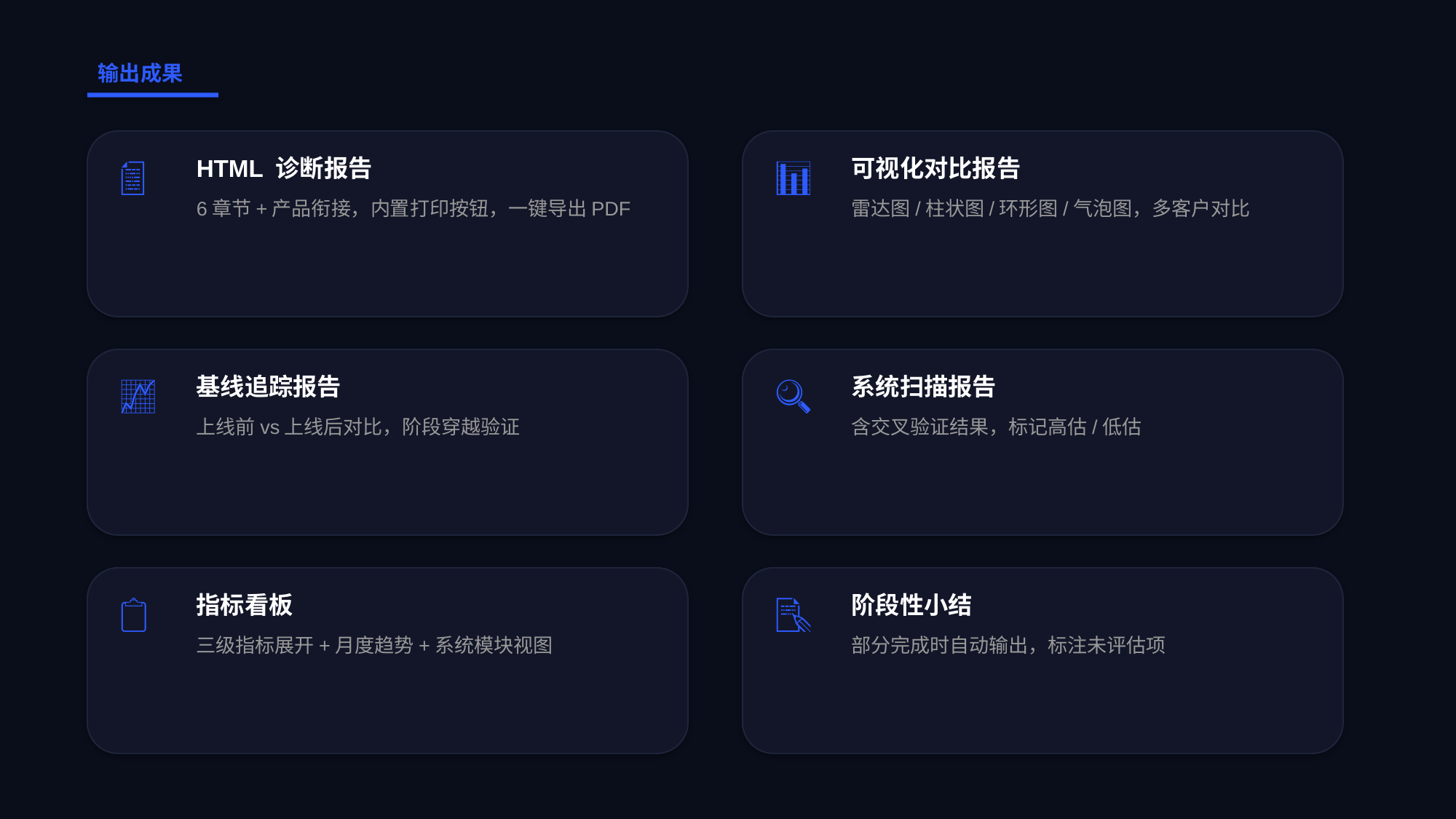

输出成果

📄
HTML 诊断报告
📊
可视化对比报告
6章节+产品衔接，内置打印按钮，一键导出PDF
雷达图/柱状图/环形图/气泡图，多客户对比

📈
基线追踪报告
🔍
系统扫描报告
上线前vs上线后对比，阶段穿越验证
含交叉验证结果，标记高估/低估

📋
指标看板
📝
阶段性小结
三级指标展开+月度趋势+系统模块视图
部分完成时自动输出，标注未评估项